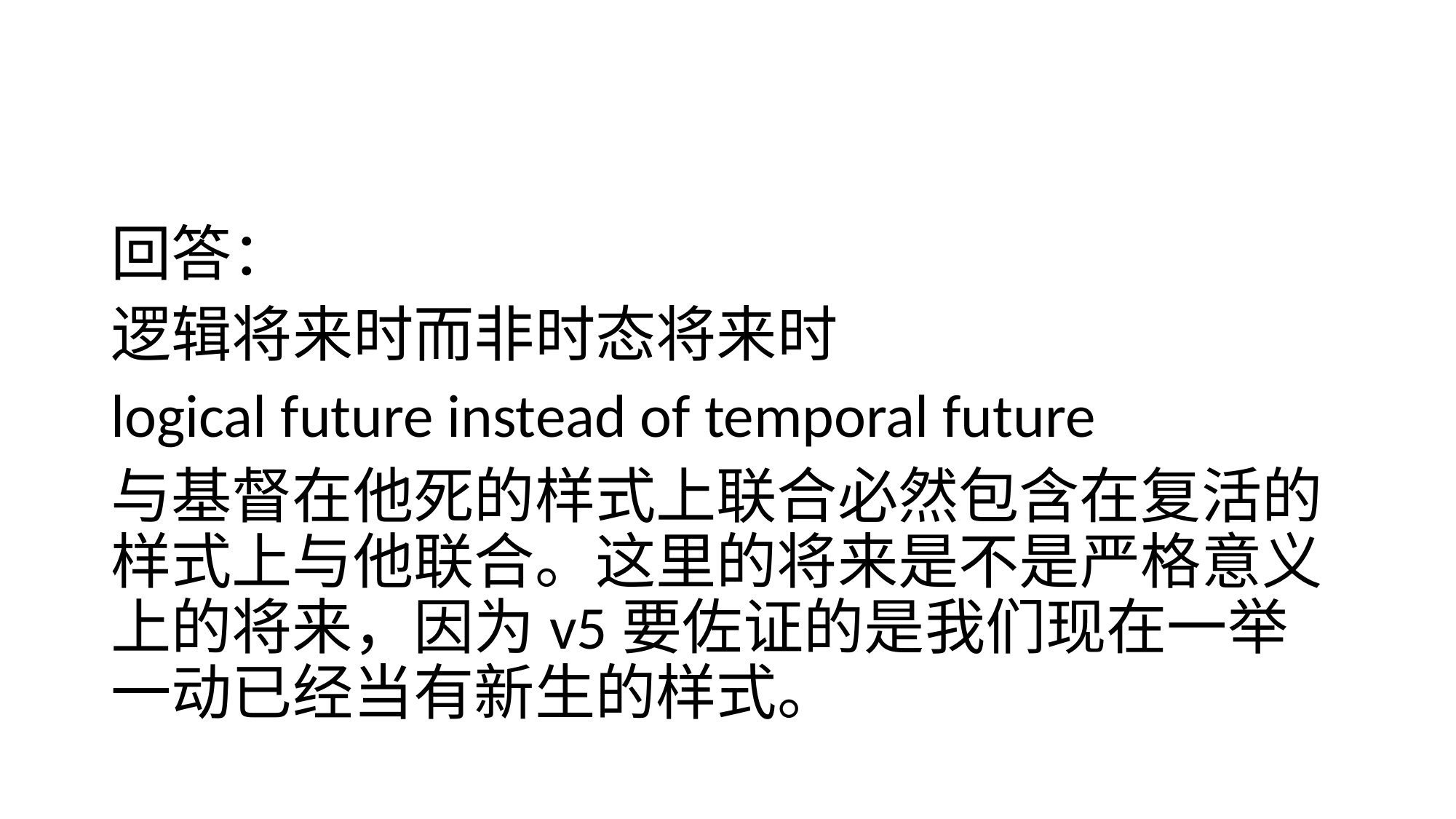

#
回答：
逻辑将来时而非时态将来时
logical future instead of temporal future
与基督在他死的样式上联合必然包含在复活的样式上与他联合。这里的将来是不是严格意义上的将来，因为v5要佐证的是我们现在一举一动已经当有新生的样式。